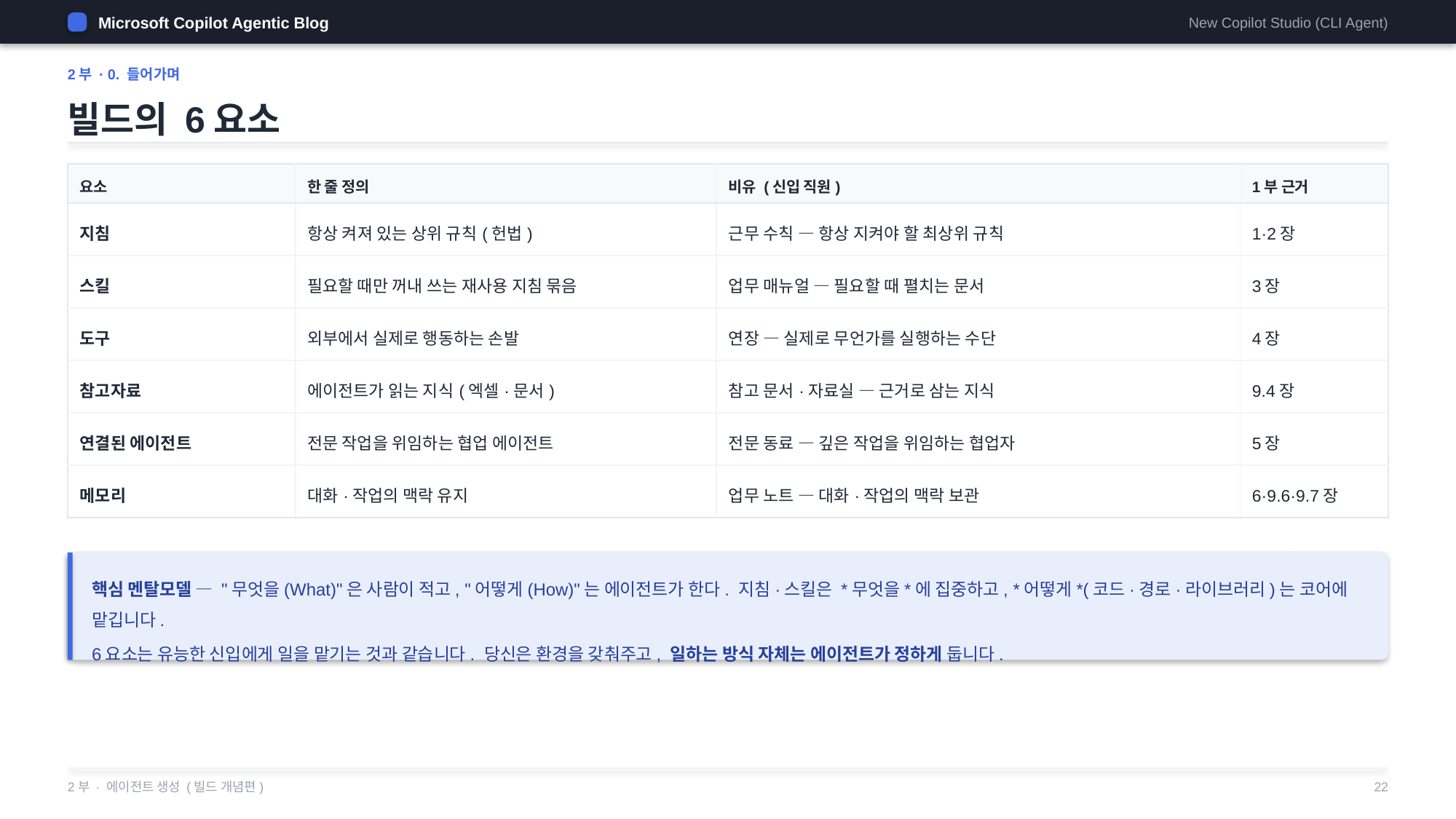

Microsoft Copilot Agentic Blog
New Copilot Studio (CLI Agent)

2부 · 0. 들어가며
빌드의 6요소

| 요소 | 한 줄 정의 | 비유 (신입 직원) | 1부 근거 |
| --- | --- | --- | --- |
| 지침 | 항상 켜져 있는 상위 규칙(헌법) | 근무 수칙 — 항상 지켜야 할 최상위 규칙 | 1·2장 |
| 스킬 | 필요할 때만 꺼내 쓰는 재사용 지침 묶음 | 업무 매뉴얼 — 필요할 때 펼치는 문서 | 3장 |
| 도구 | 외부에서 실제로 행동하는 손발 | 연장 — 실제로 무언가를 실행하는 수단 | 4장 |
| 참고자료 | 에이전트가 읽는 지식(엑셀·문서) | 참고 문서·자료실 — 근거로 삼는 지식 | 9.4장 |
| 연결된 에이전트 | 전문 작업을 위임하는 협업 에이전트 | 전문 동료 — 깊은 작업을 위임하는 협업자 | 5장 |
| 메모리 | 대화·작업의 맥락 유지 | 업무 노트 — 대화·작업의 맥락 보관 | 6·9.6·9.7장 |

핵심 멘탈모델 — "무엇을(What)"은 사람이 적고, "어떻게(How)"는 에이전트가 한다. 지침·스킬은 *무엇을*에 집중하고, *어떻게*(코드·경로·라이브러리)는 코어에 맡깁니다.
6요소는 유능한 신입에게 일을 맡기는 것과 같습니다. 당신은 환경을 갖춰주고, 일하는 방식 자체는 에이전트가 정하게 둡니다.

2부 · 에이전트 생성 (빌드 개념편)
22